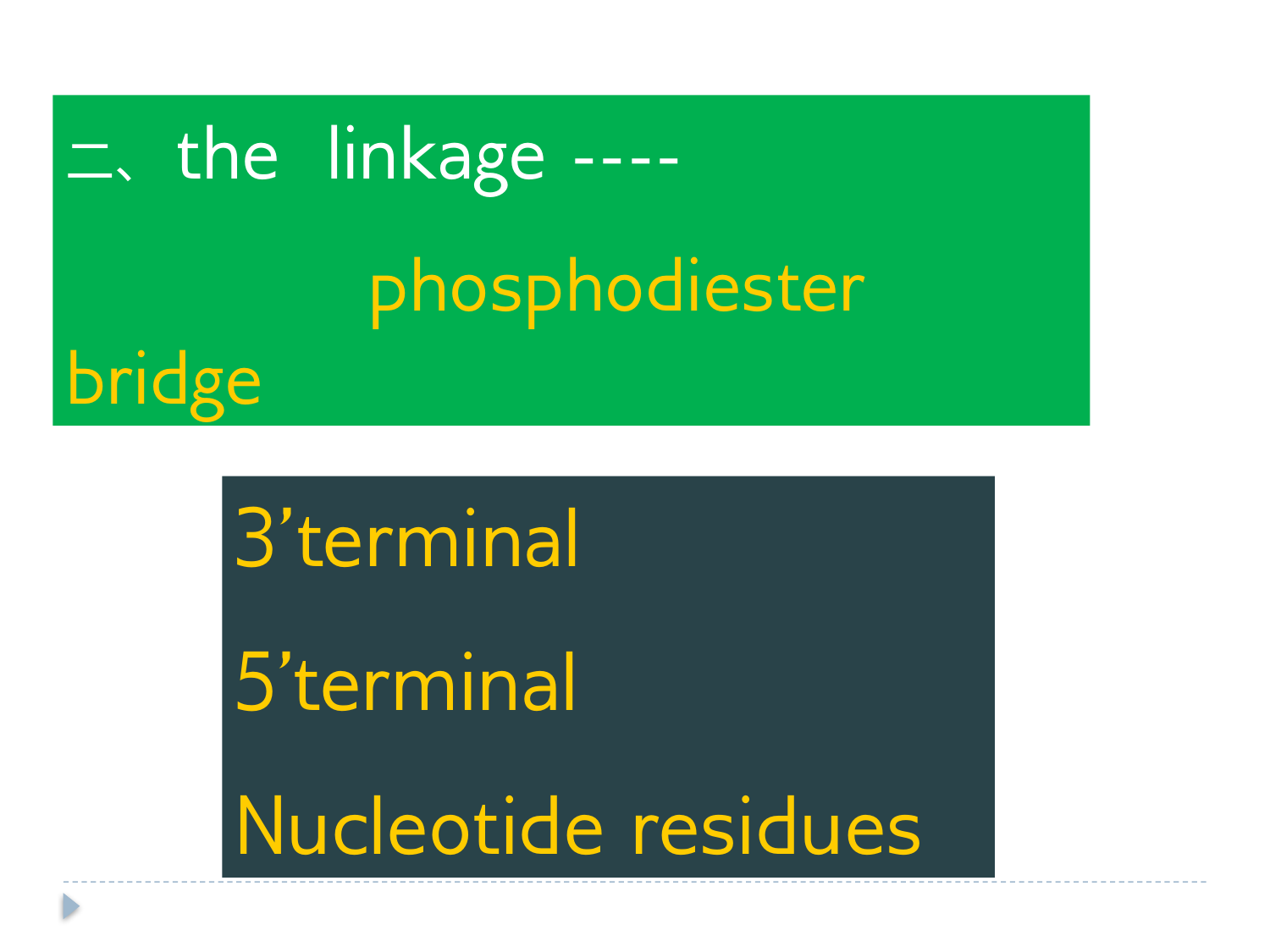

二、the  linkage ----
             phosphodiester bridge
3’terminal
5’terminal
Nucleotide residues